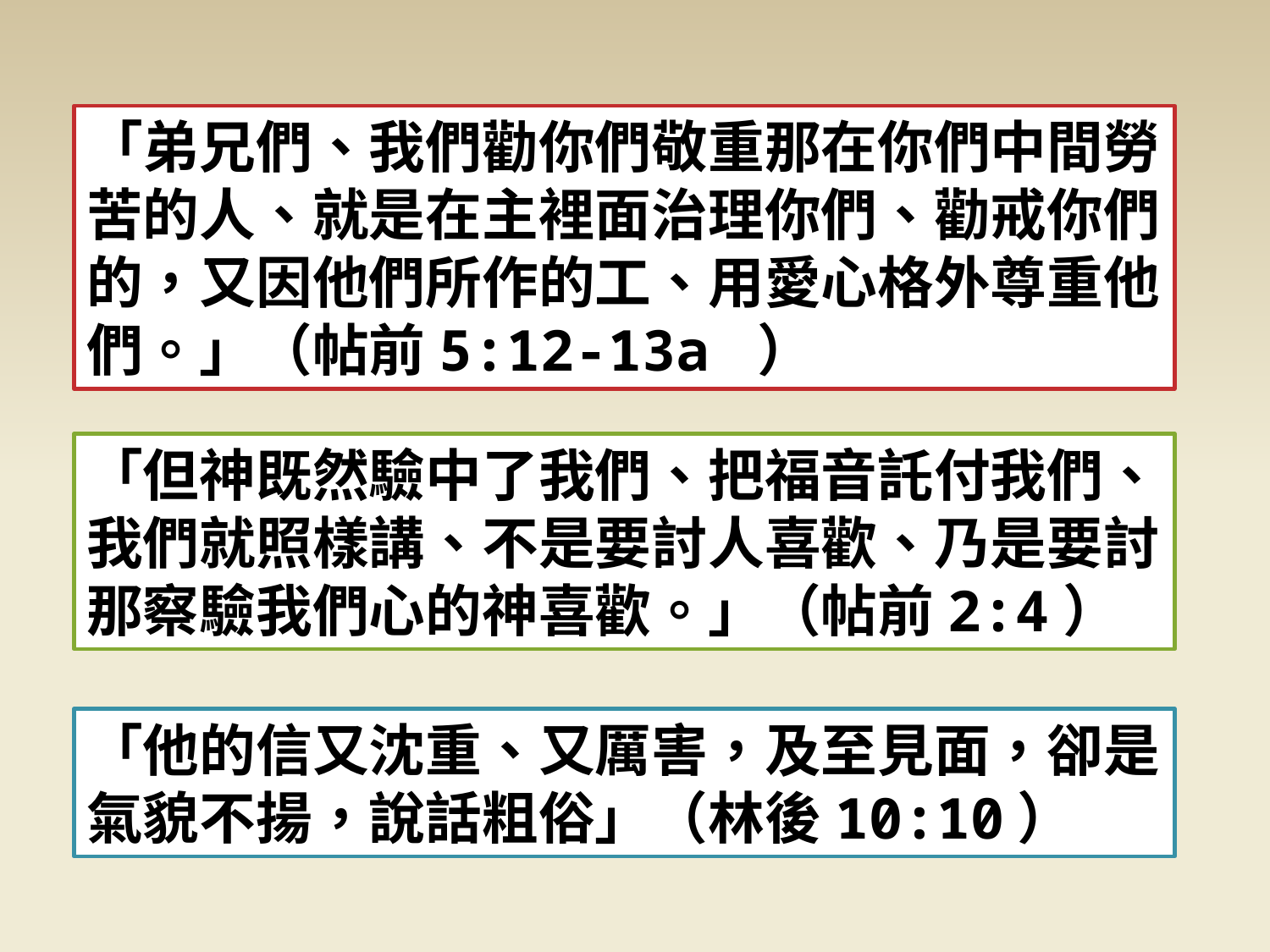

「弟兄們、我們勸你們敬重那在你們中間勞苦的人、就是在主裡面治理你們、勸戒你們的，又因他們所作的工、用愛心格外尊重他們。」（帖前5:12-13a ）
「但神既然驗中了我們、把福音託付我們、我們就照樣講、不是要討人喜歡、乃是要討那察驗我們心的神喜歡。」（帖前2:4）
「他的信又沈重、又厲害，及至見面，卻是氣貌不揚，說話粗俗」（林後10:10）